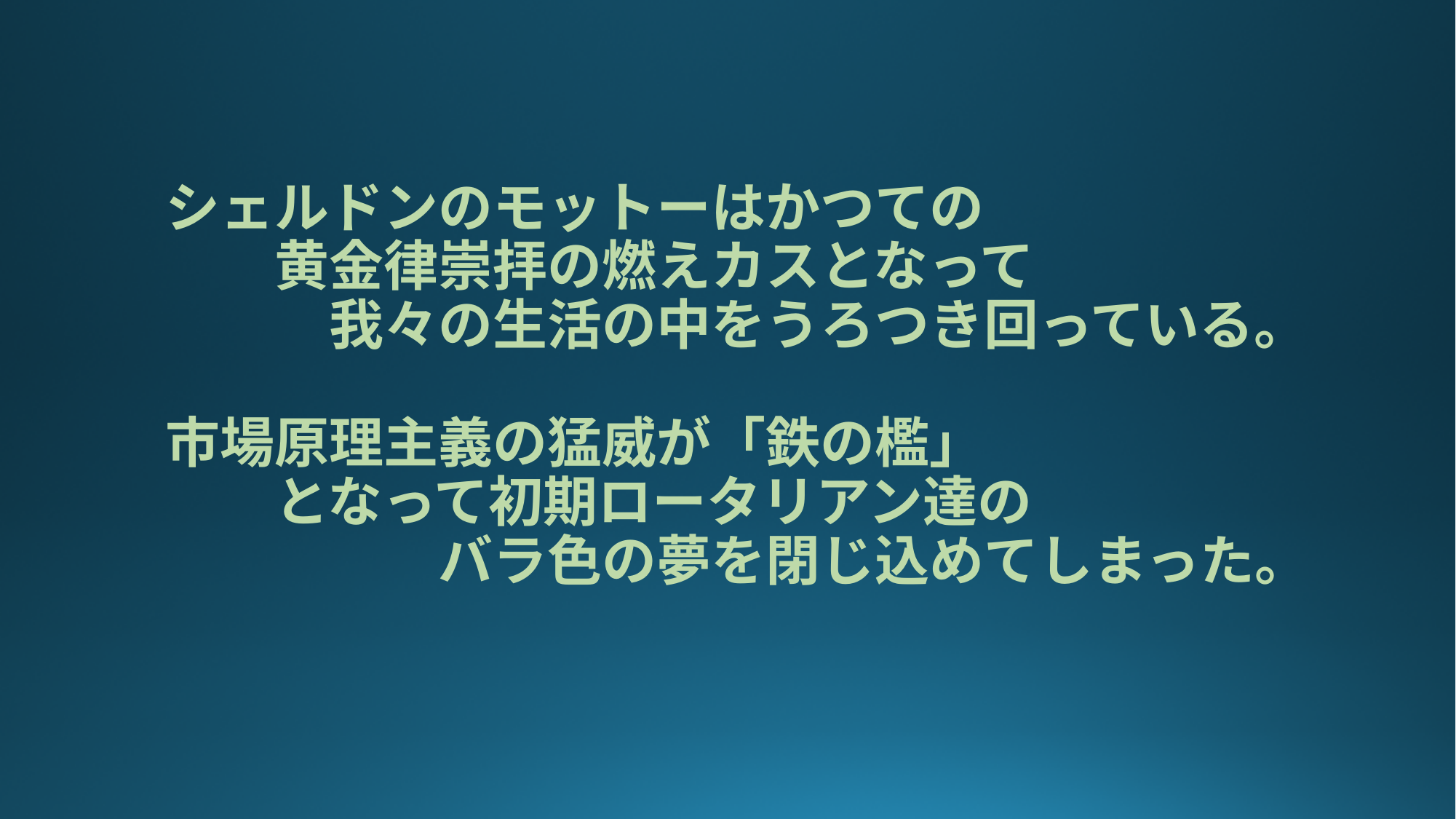

# シェルドンのモットーはかつての　　　　　　 　　　黄金律崇拝の燃えカスとなって 　　　　我々の生活の中をうろつき回っている。 　市場原理主義の猛威が「鉄の檻」 　　　となって初期ロータリアン達の 　　　　　　バラ色の夢を閉じ込めてしまった。